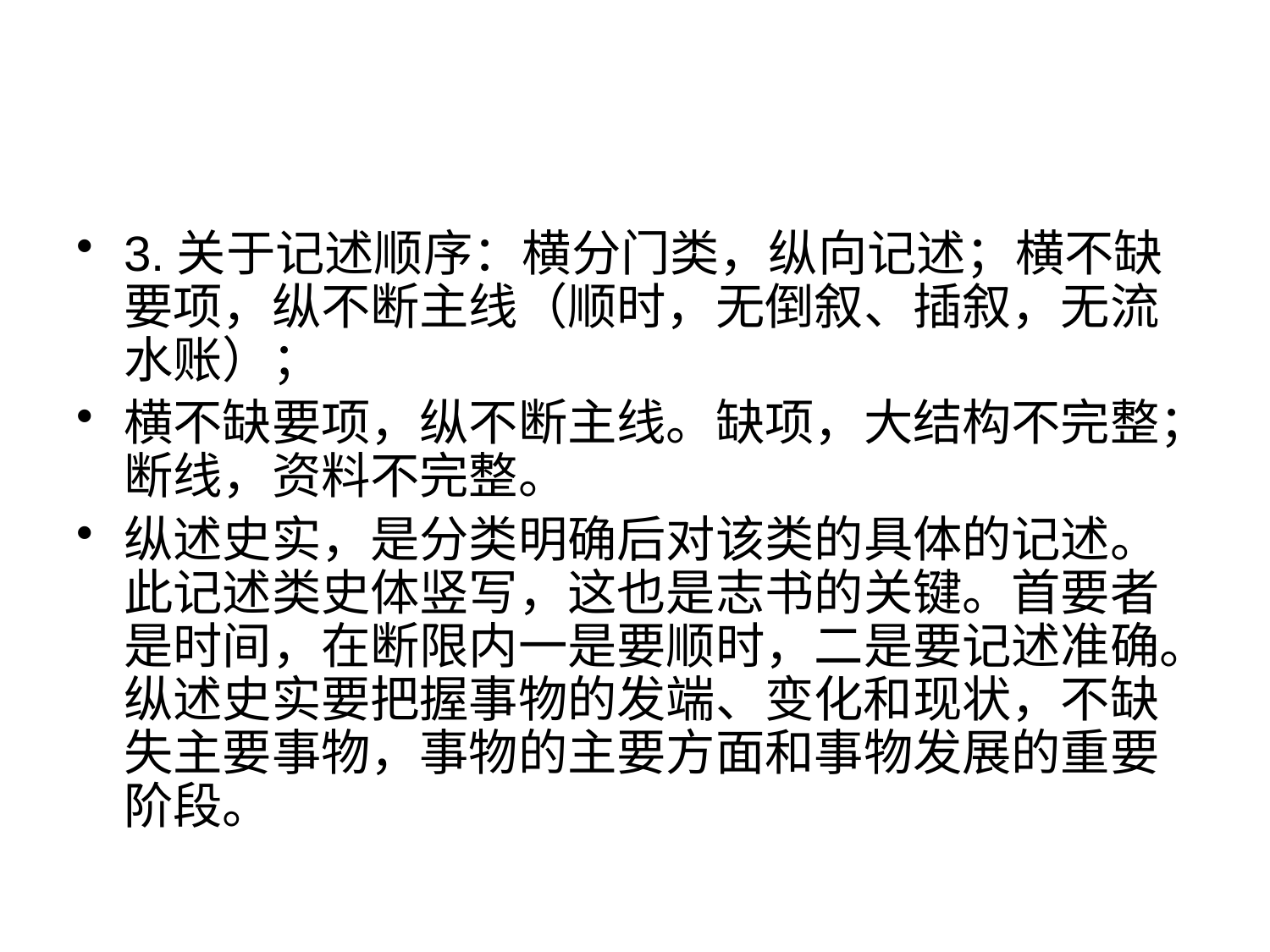

3.关于记述顺序：横分门类，纵向记述；横不缺要项，纵不断主线（顺时，无倒叙、插叙，无流水账）；
横不缺要项，纵不断主线。缺项，大结构不完整；断线，资料不完整。
纵述史实，是分类明确后对该类的具体的记述。此记述类史体竖写，这也是志书的关键。首要者是时间，在断限内一是要顺时，二是要记述准确。纵述史实要把握事物的发端、变化和现状，不缺失主要事物，事物的主要方面和事物发展的重要阶段。